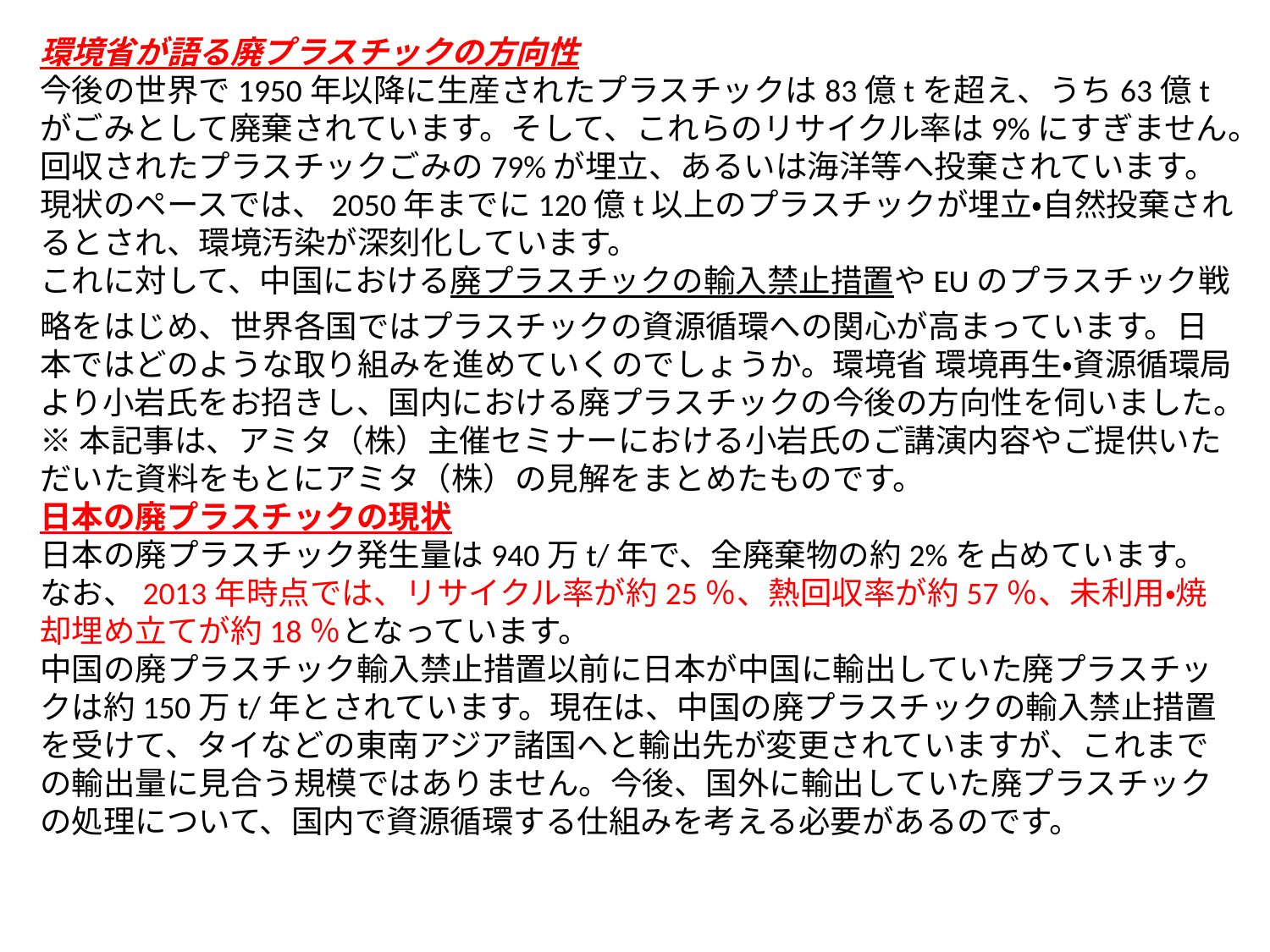

環境省が語る廃プラスチックの方向性
今後の世界で1950年以降に生産されたプラスチックは83億tを超え、うち63億tがごみとして廃棄されています。そして、これらのリサイクル率は9%にすぎません。回収されたプラスチックごみの79%が埋立、あるいは海洋等へ投棄されています。
現状のペースでは、2050年までに120億t以上のプラスチックが埋立・自然投棄されるとされ、環境汚染が深刻化しています。
これに対して、中国における廃プラスチックの輸入禁止措置やEUのプラスチック戦略をはじめ、世界各国ではプラスチックの資源循環への関心が高まっています。日本ではどのような取り組みを進めていくのでしょうか。環境省 環境再生・資源循環局より小岩氏をお招きし、国内における廃プラスチックの今後の方向性を伺いました。
※本記事は、アミタ（株）主催セミナーにおける小岩氏のご講演内容やご提供いただいた資料をもとにアミタ（株）の見解をまとめたものです。
日本の廃プラスチックの現状
日本の廃プラスチック発生量は940万t/年で、全廃棄物の約2%を占めています。なお、2013年時点では、リサイクル率が約25％、熱回収率が約57％、未利用・焼却埋め立てが約18％となっています。
中国の廃プラスチック輸入禁止措置以前に日本が中国に輸出していた廃プラスチックは約150万t/年とされています。現在は、中国の廃プラスチックの輸入禁止措置を受けて、タイなどの東南アジア諸国へと輸出先が変更されていますが、これまでの輸出量に見合う規模ではありません。今後、国外に輸出していた廃プラスチックの処理について、国内で資源循環する仕組みを考える必要があるのです。